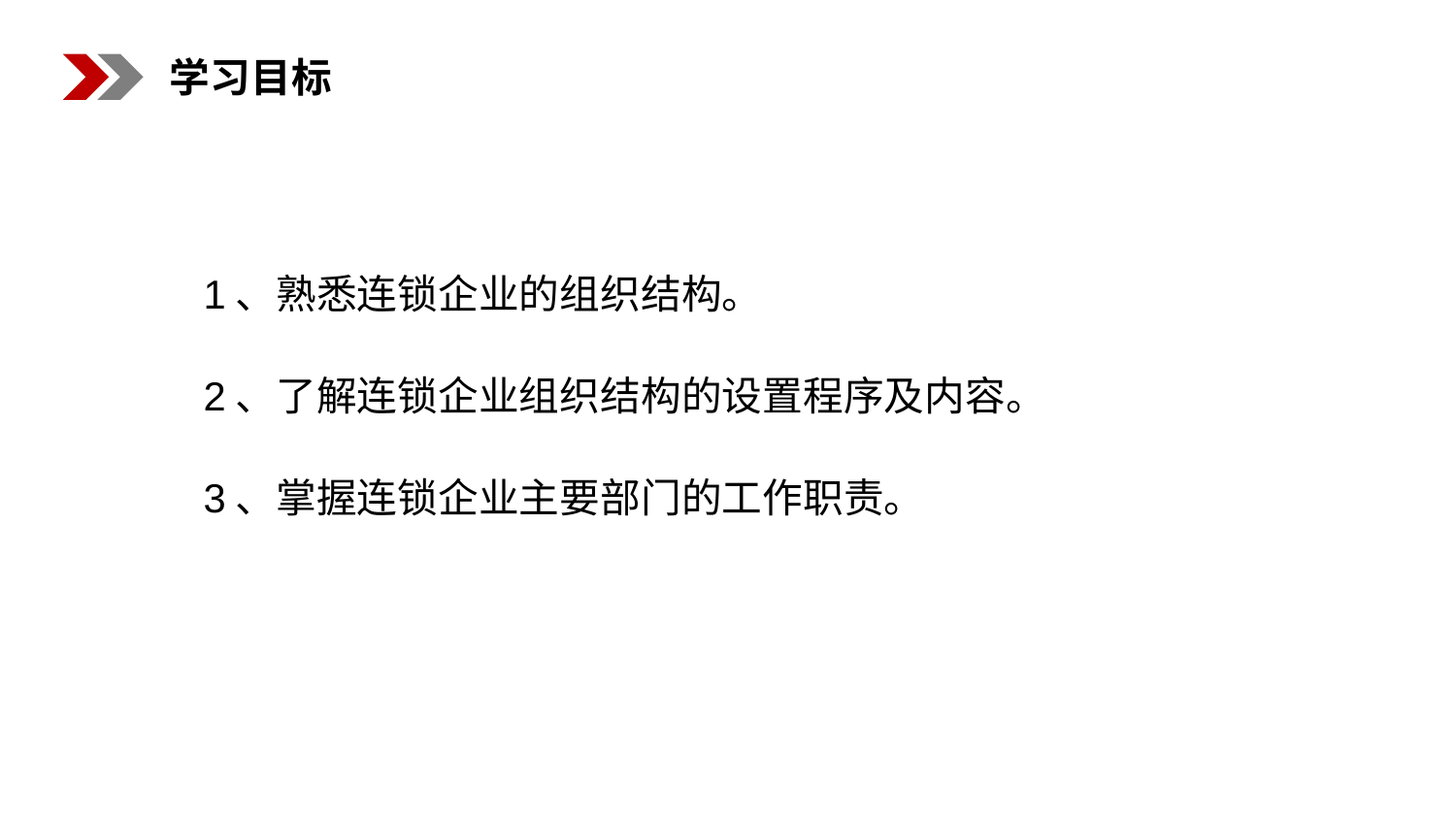

学习目标

1、熟悉连锁企业的组织结构。
2、了解连锁企业组织结构的设置程序及内容。
3、掌握连锁企业主要部门的工作职责。